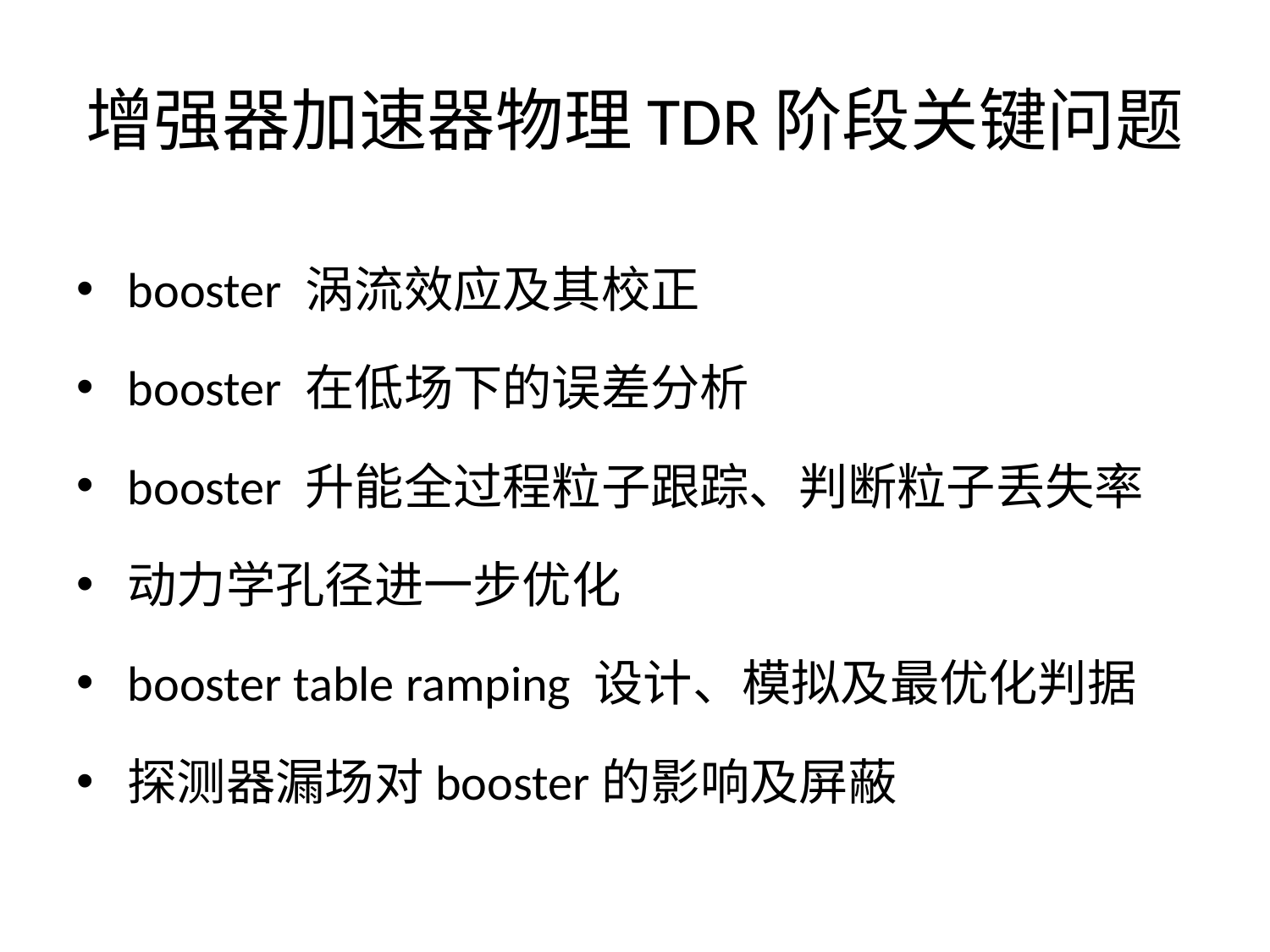

# 增强器加速器物理TDR阶段关键问题
booster 涡流效应及其校正
booster 在低场下的误差分析
booster 升能全过程粒子跟踪、判断粒子丢失率
动力学孔径进一步优化
booster table ramping 设计、模拟及最优化判据
探测器漏场对booster的影响及屏蔽